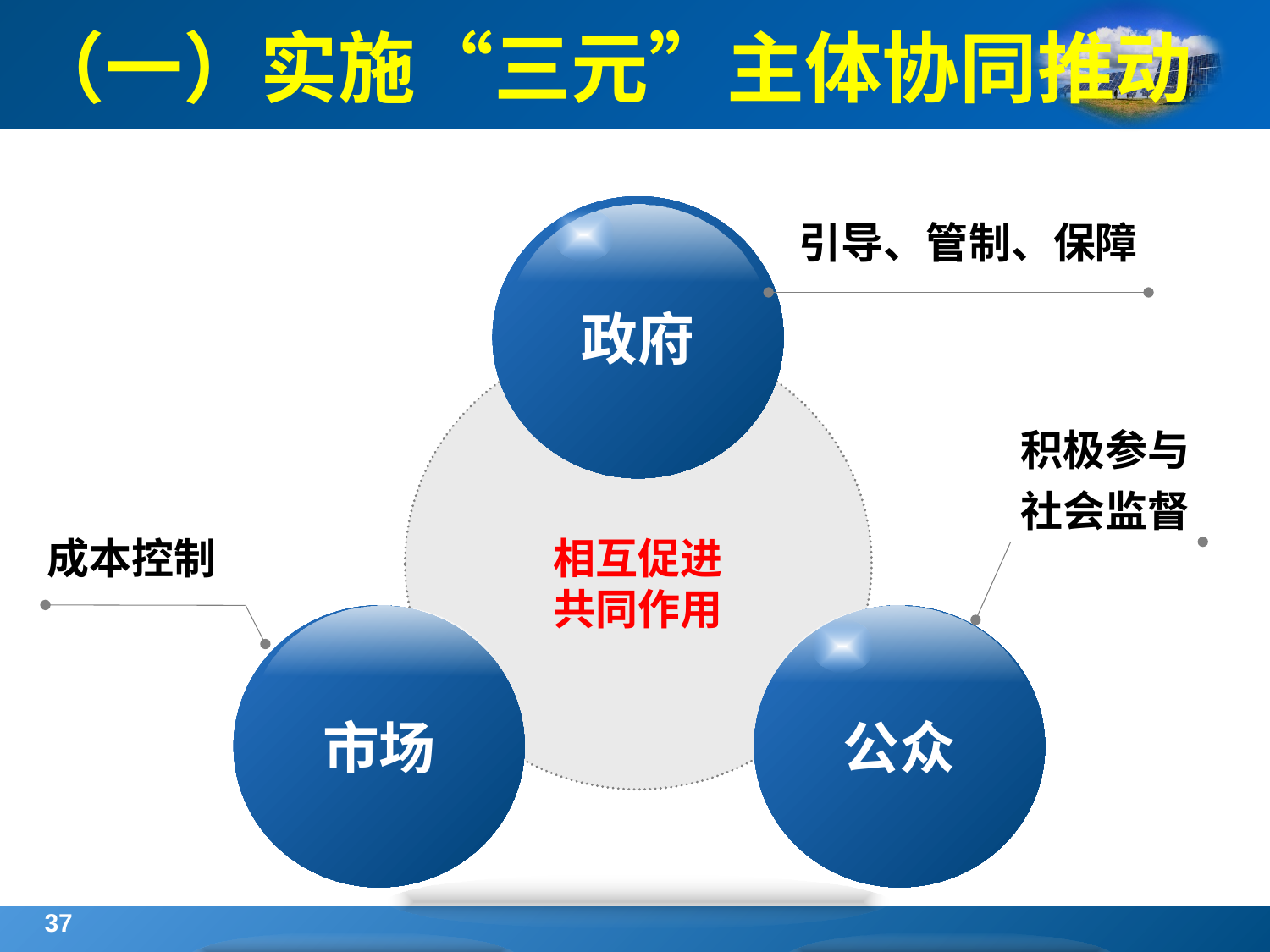

（一）实施“三元”主体协同推动
政府

相互促进
共同作用

市场
公众

引导、管制、保障
积极参与
社会监督
成本控制